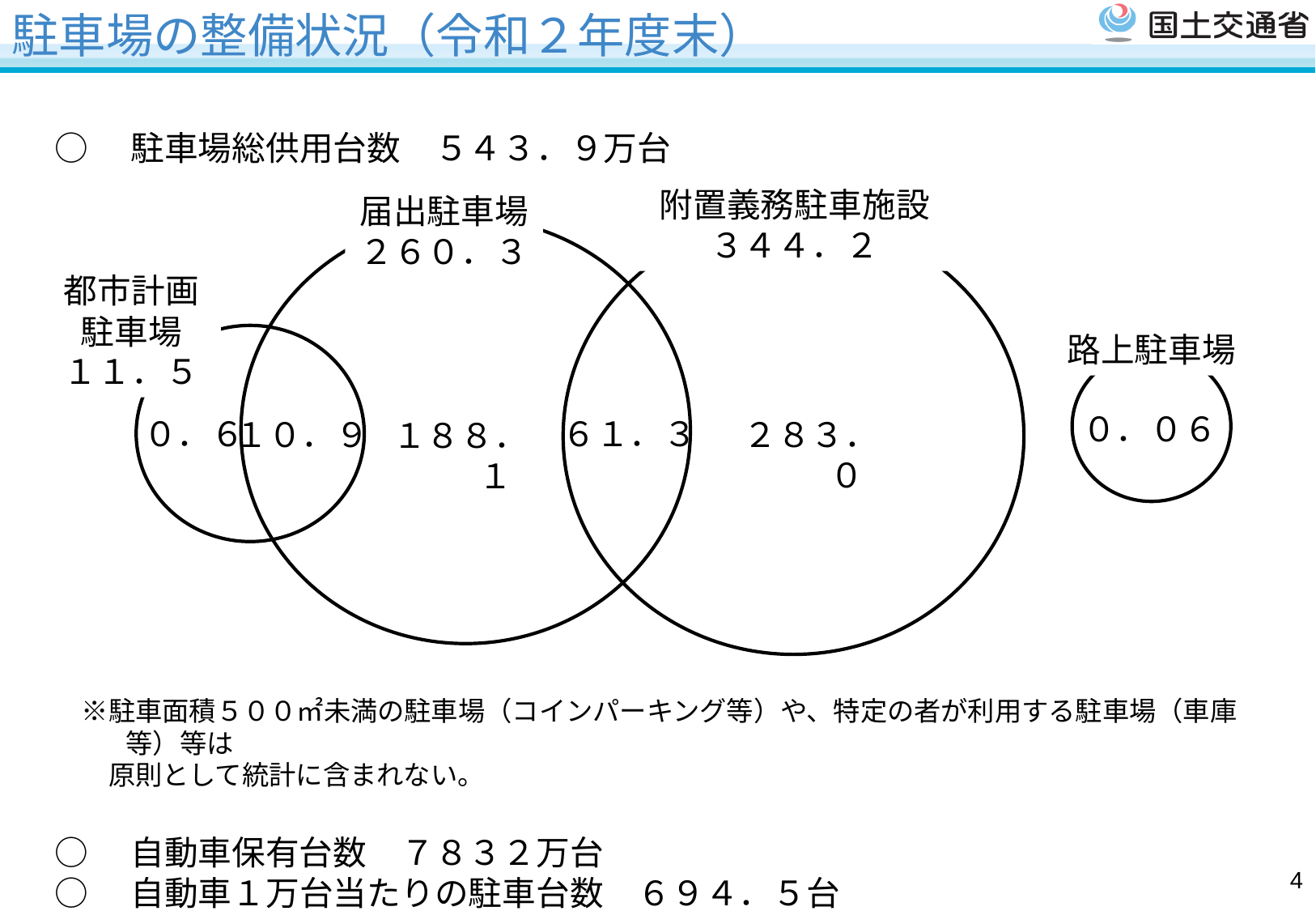

駐車場の整備状況（令和２年度末）

○　駐車場総供用台数　５４３．９万台

　※駐車面積５００㎡未満の駐車場（コインパーキング等）や、特定の者が利用する駐車場（車庫等）等は
　　原則として統計に含まれない。

○　自動車保有台数　７８３２万台
○　自動車１万台当たりの駐車台数　６９４．５台
附置義務駐車施設３４４．２
届出駐車場
２６０．３

都市計画
駐車場
１１．５
路上駐車場

０．０６
０．６
６１．３
１０．９
２８３．０
１８８．１
4